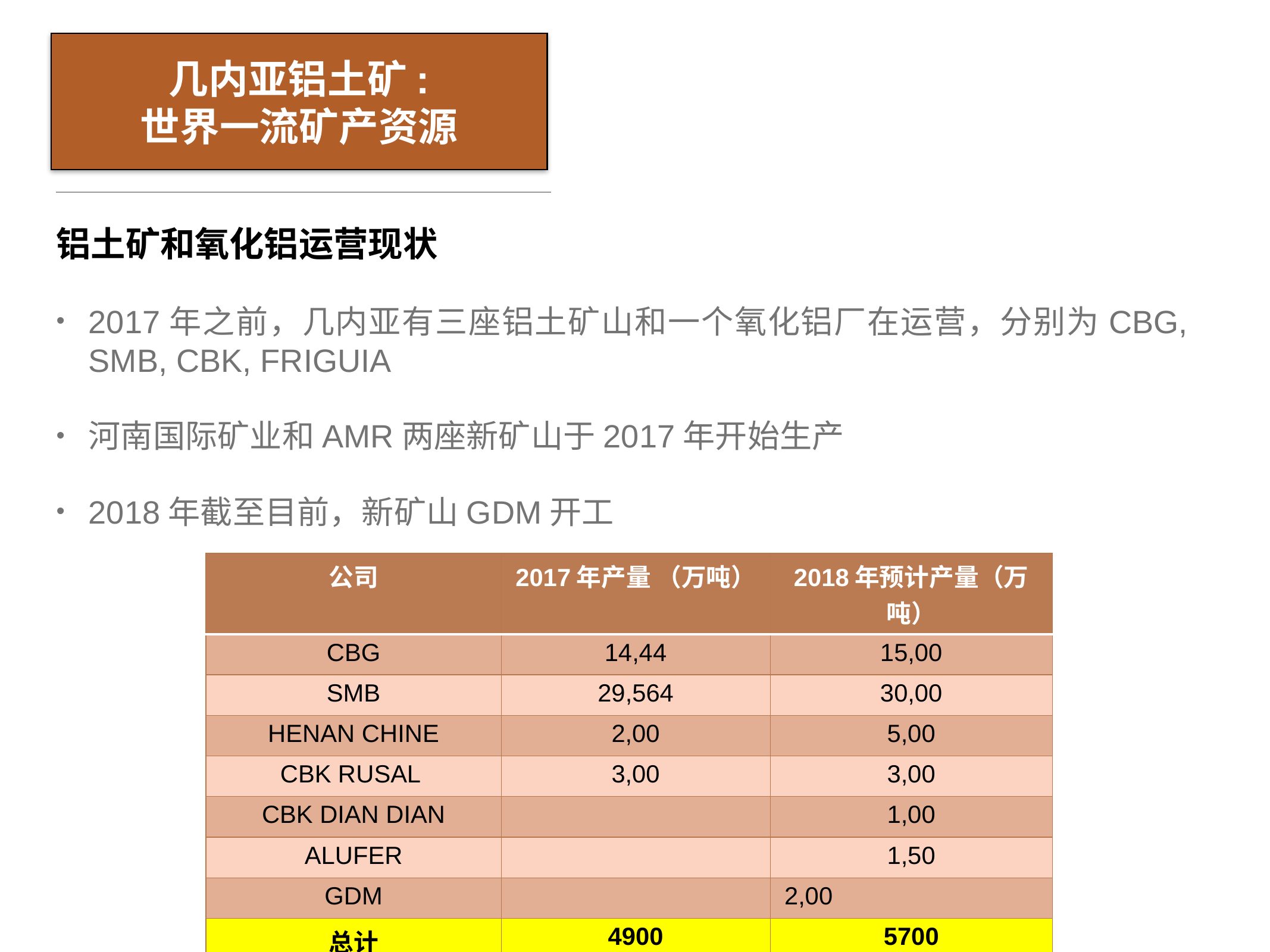

几内亚铝土矿:
世界一流矿产资源

铝土矿和氧化铝运营现状
2017年之前，几内亚有三座铝土矿山和一个氧化铝厂在运营，分别为CBG, SMB, CBK, FRIGUIA
河南国际矿业和AMR两座新矿山于2017年开始生产
2018年截至目前，新矿山GDM开工

| 公司 | 2017年产量 （万吨） | 2018年预计产量（万吨） |
| --- | --- | --- |
| CBG | 14,44 | 15,00 |
| SMB | 29,564 | 30,00 |
| HENAN CHINE | 2,00 | 5,00 |
| CBK RUSAL | 3,00 | 3,00 |
| CBK DIAN DIAN |  | 1,00 |
| ALUFER |  | 1,50 |
| GDM |  | 2,00 |
| 总计 | 4900 | 5700 |